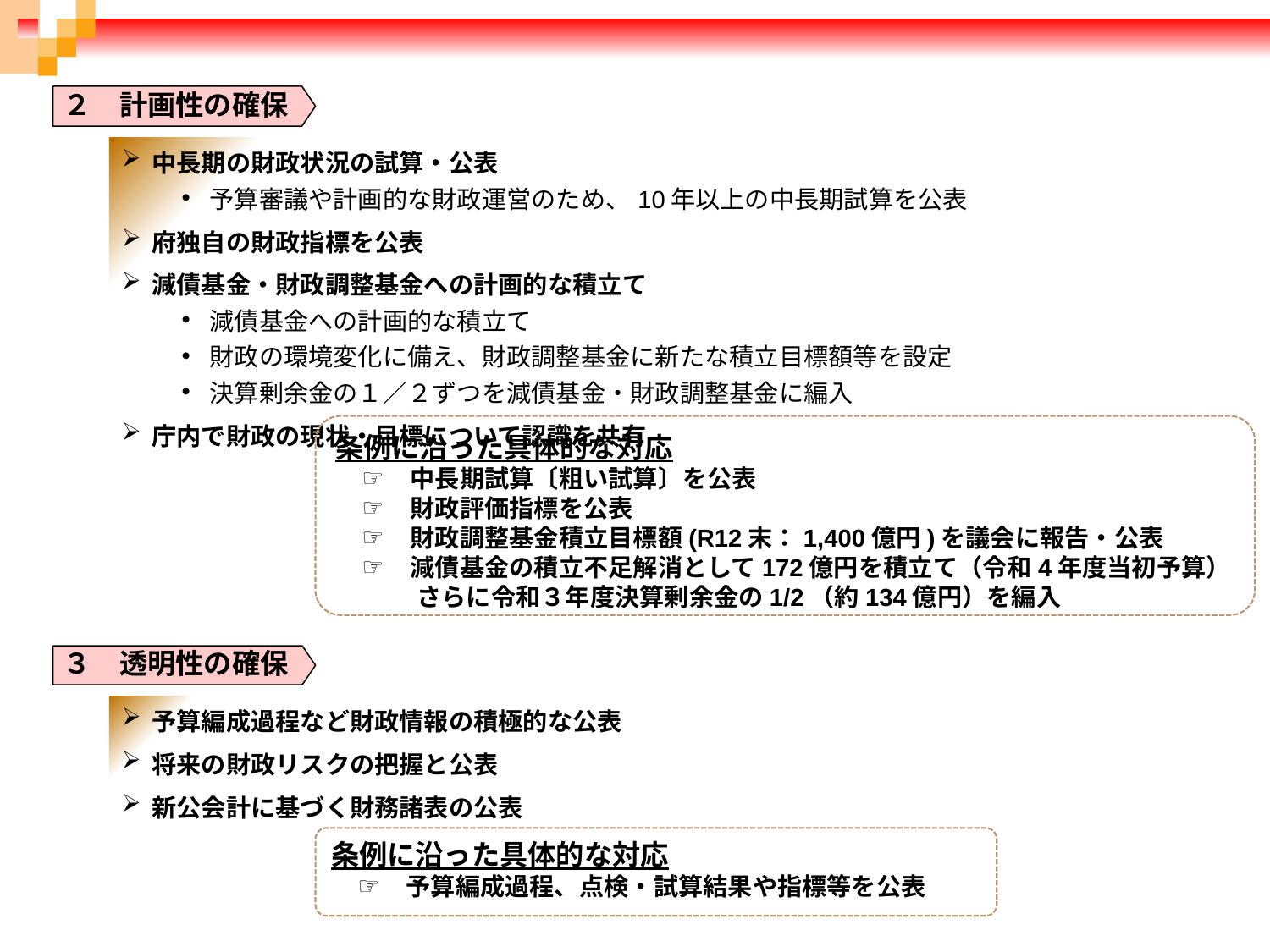

２　計画性の確保
| 中長期の財政状況の試算・公表 予算審議や計画的な財政運営のため、10年以上の中長期試算を公表 府独自の財政指標を公表 減債基金・財政調整基金への計画的な積立て 減債基金への計画的な積立て 財政の環境変化に備え、財政調整基金に新たな積立目標額等を設定 決算剰余金の１／２ずつを減債基金・財政調整基金に編入 庁内で財政の現状・目標について認識を共有 |
| --- |
条例に沿った具体的な対応
　中長期試算〔粗い試算〕を公表
　財政評価指標を公表
　財政調整基金積立目標額(R12末：1,400億円)を議会に報告・公表
　減債基金の積立不足解消として172億円を積立て（令和4年度当初予算）
　　 さらに令和３年度決算剰余金の1/2（約134億円）を編入

３　透明性の確保
| 予算編成過程など財政情報の積極的な公表 将来の財政リスクの把握と公表 新公会計に基づく財務諸表の公表 |
| --- |
条例に沿った具体的な対応
　予算編成過程、点検・試算結果や指標等を公表